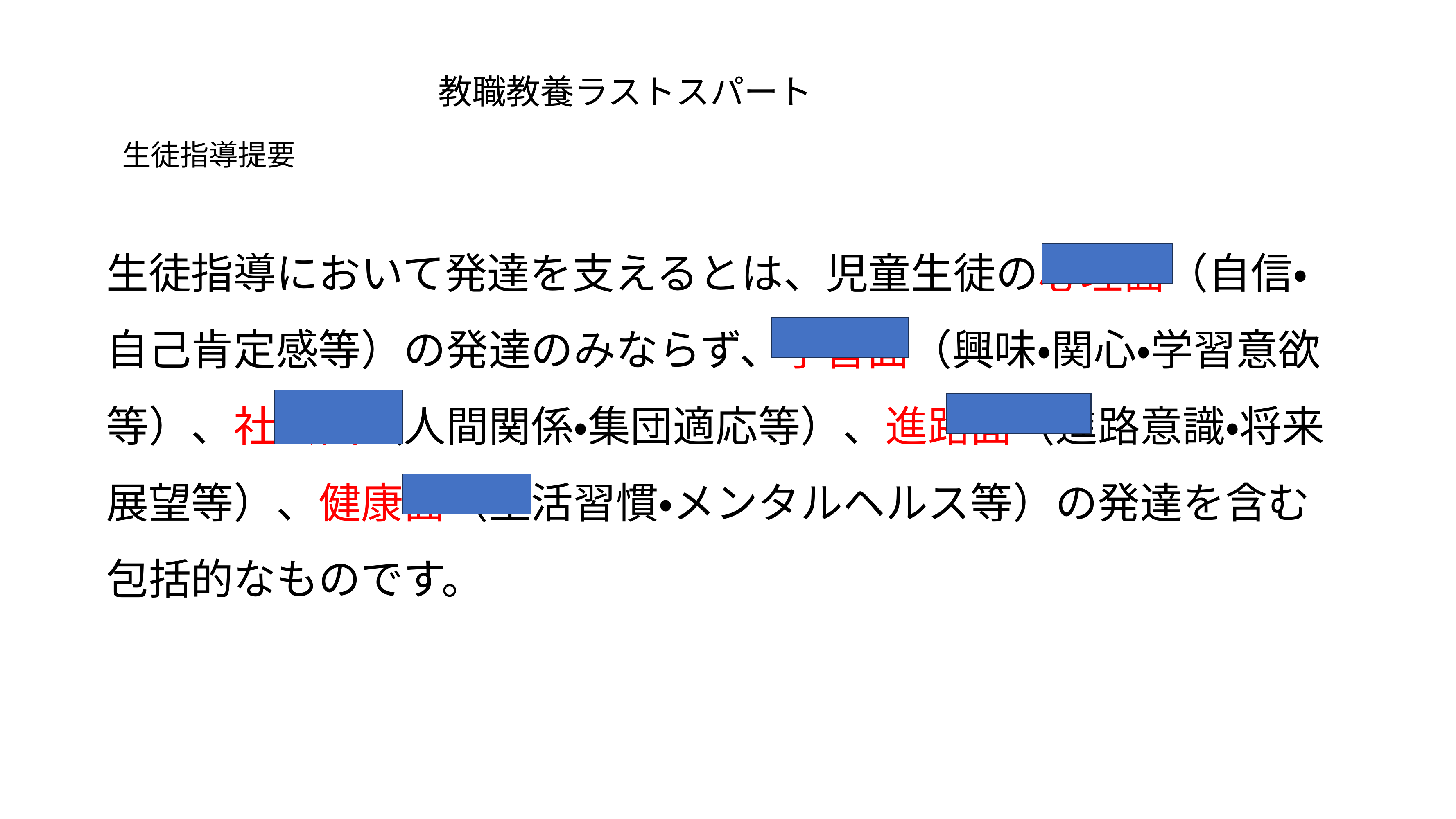

# 教職教養ラストスパート
生徒指導提要
生徒指導において発達を支えるとは、児童生徒の心理面（自信・自己肯定感等）の発達のみならず、学習面（興味・関心・学習意欲等）、社会面（人間関係・集団適応等）、進路面（進路意識・将来展望等）、健康面（生活習慣・メンタルヘルス等）の発達を含む包括的なものです。